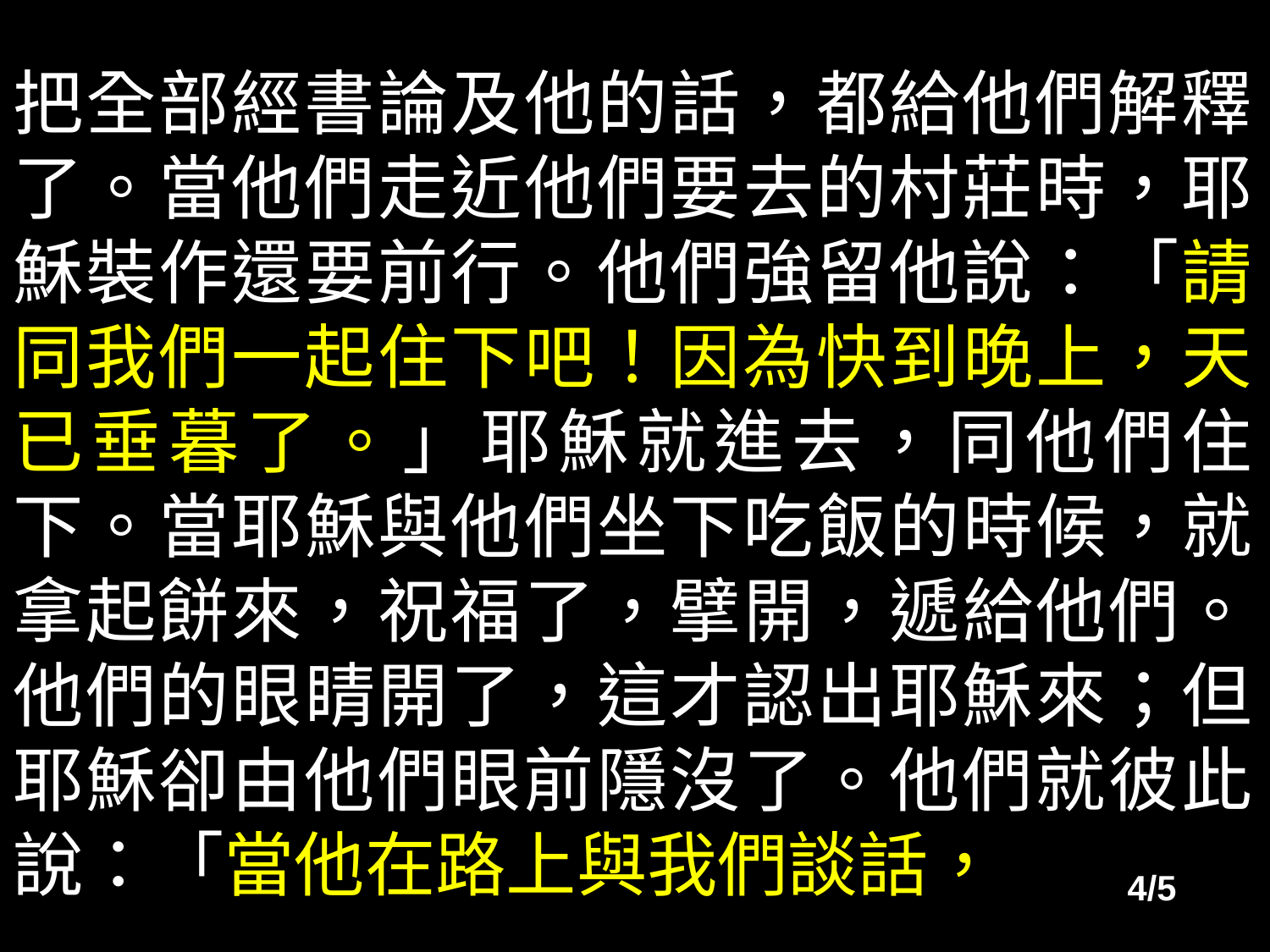

把全部經書論及他的話，都給他們解釋了。當他們走近他們要去的村莊時，耶穌裝作還要前行。他們強留他說：「請同我們一起住下吧！因為快到晚上，天已垂暮了。」耶穌就進去，同他們住下。當耶穌與他們坐下吃飯的時候，就拿起餅來，祝福了，擘開，遞給他們。他們的眼睛開了，這才認出耶穌來；但耶穌卻由他們眼前隱沒了。他們就彼此說：「當他在路上與我們談話，
4/5